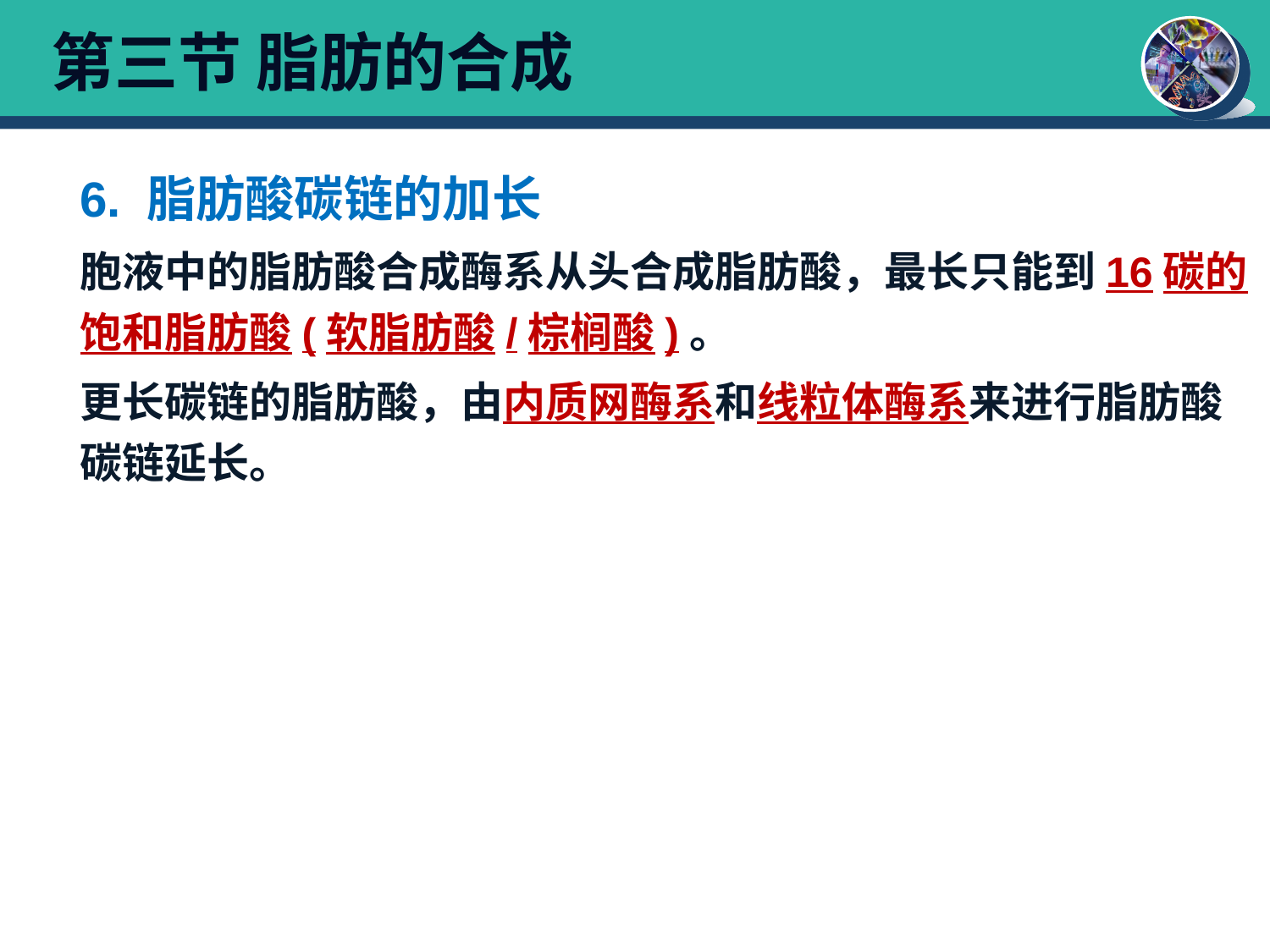

# 第三节 脂肪的合成
6. 脂肪酸碳链的加长
胞液中的脂肪酸合成酶系从头合成脂肪酸，最长只能到16碳的饱和脂肪酸(软脂肪酸/棕榈酸)。
更长碳链的脂肪酸，由内质网酶系和线粒体酶系来进行脂肪酸碳链延长。